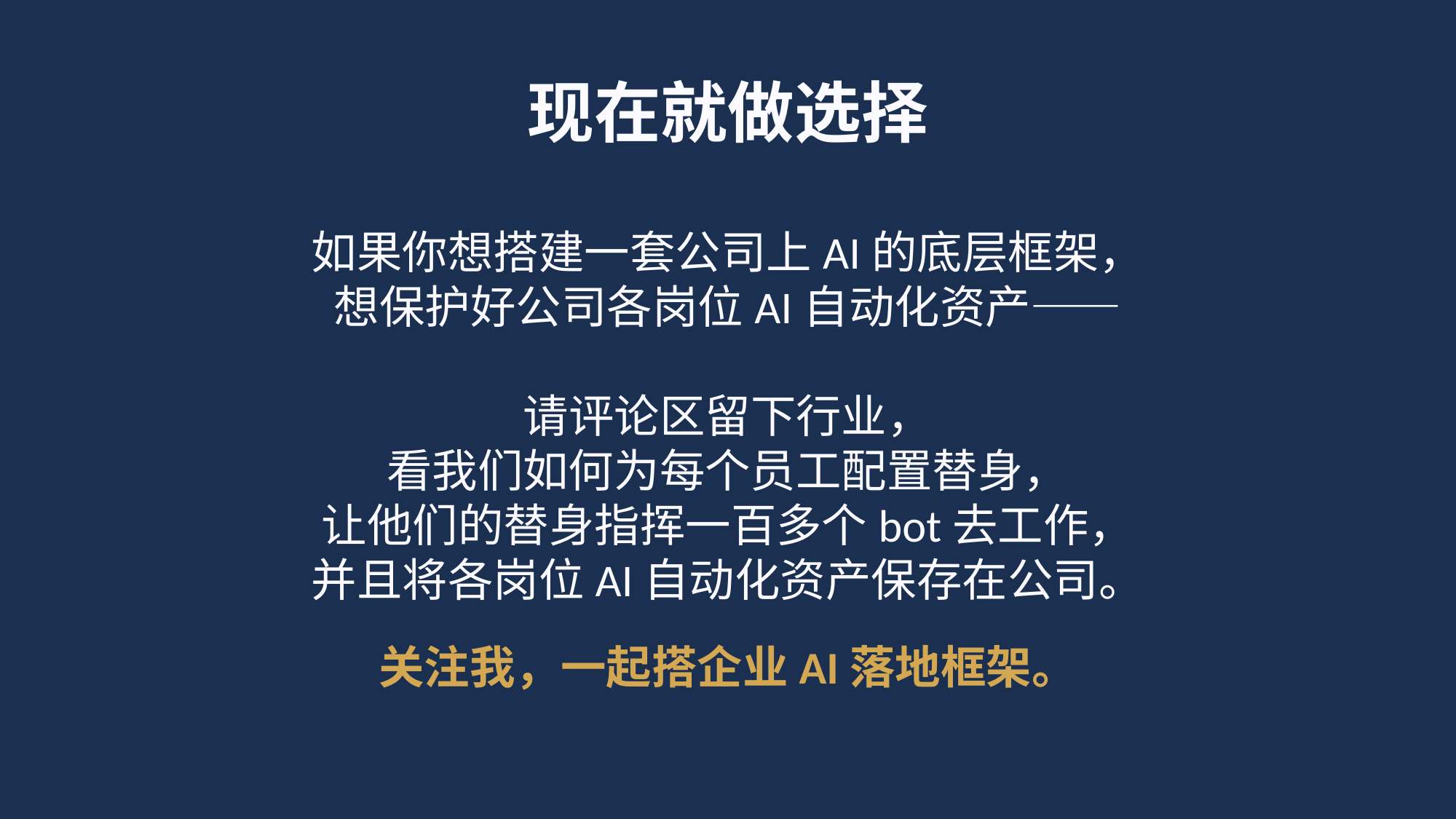

现在就做选择
如果你想搭建一套公司上AI的底层框架，
想保护好公司各岗位AI自动化资产——
请评论区留下行业，
看我们如何为每个员工配置替身，
让他们的替身指挥一百多个bot去工作，
并且将各岗位AI自动化资产保存在公司。
关注我，一起搭企业AI落地框架。